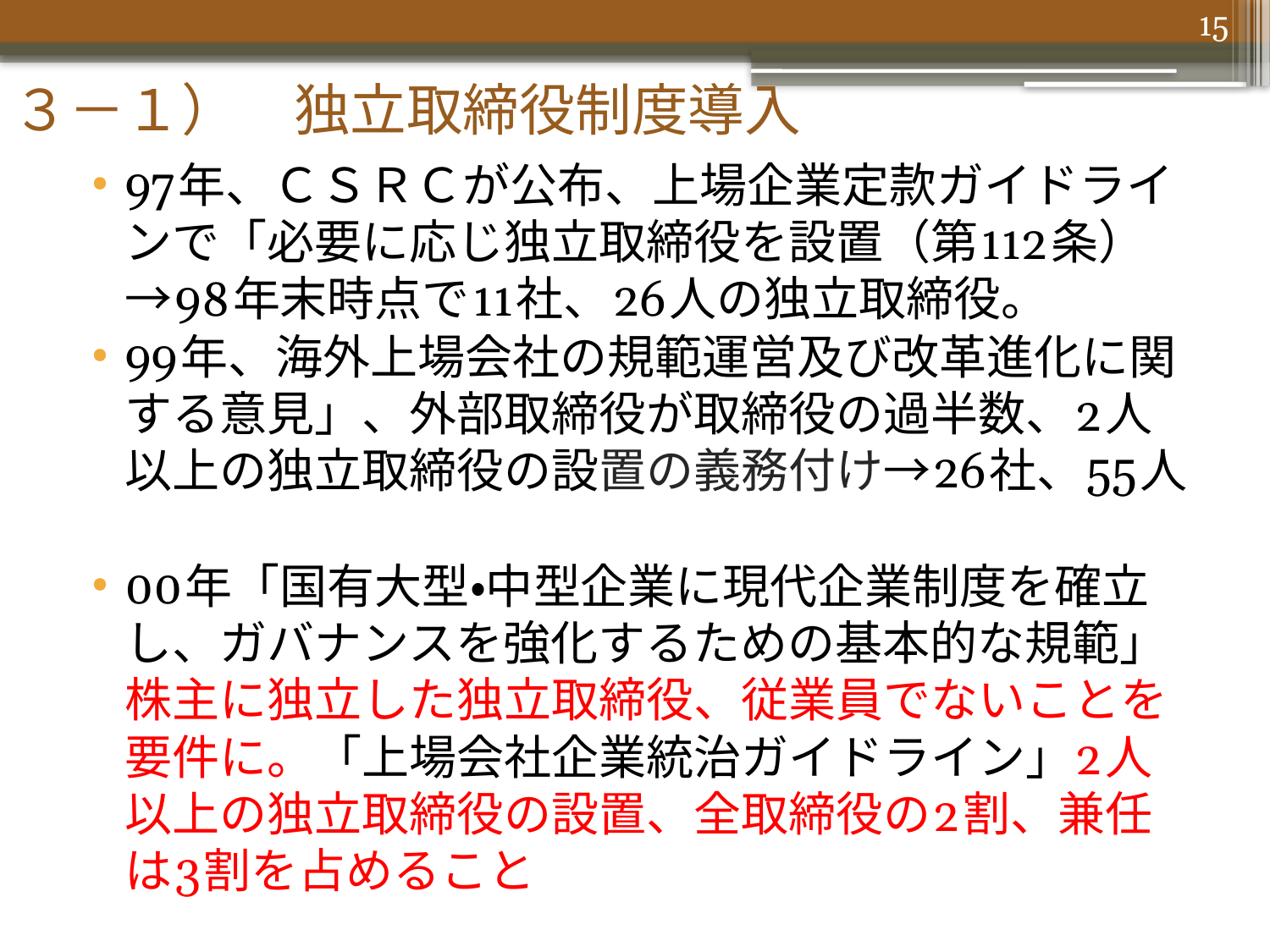

# ３－１）　独立取締役制度導入
15
97年、ＣＳＲＣが公布、上場企業定款ガイドラインで「必要に応じ独立取締役を設置（第112条）→98年末時点で11社、26人の独立取締役。
99年、海外上場会社の規範運営及び改革進化に関する意見」、外部取締役が取締役の過半数、2人以上の独立取締役の設置の義務付け→26社、55人

00年「国有大型・中型企業に現代企業制度を確立し、ガバナンスを強化するための基本的な規範」株主に独立した独立取締役、従業員でないことを要件に。「上場会社企業統治ガイドライン」2人以上の独立取締役の設置、全取締役の2割、兼任は3割を占めること